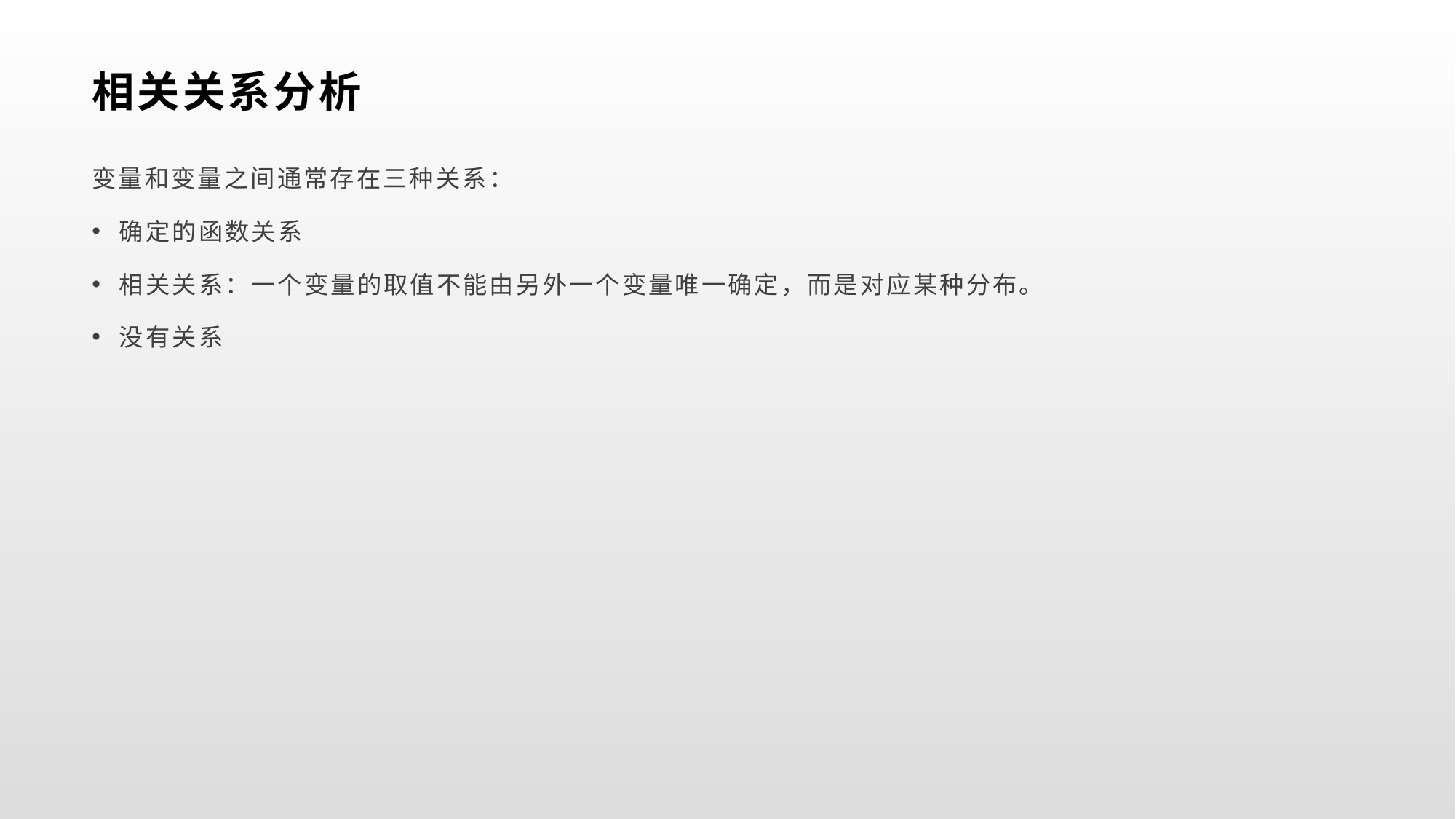

# 相关关系分析
变量和变量之间通常存在三种关系：
确定的函数关系
相关关系：一个变量的取值不能由另外一个变量唯一确定，而是对应某种分布。
没有关系